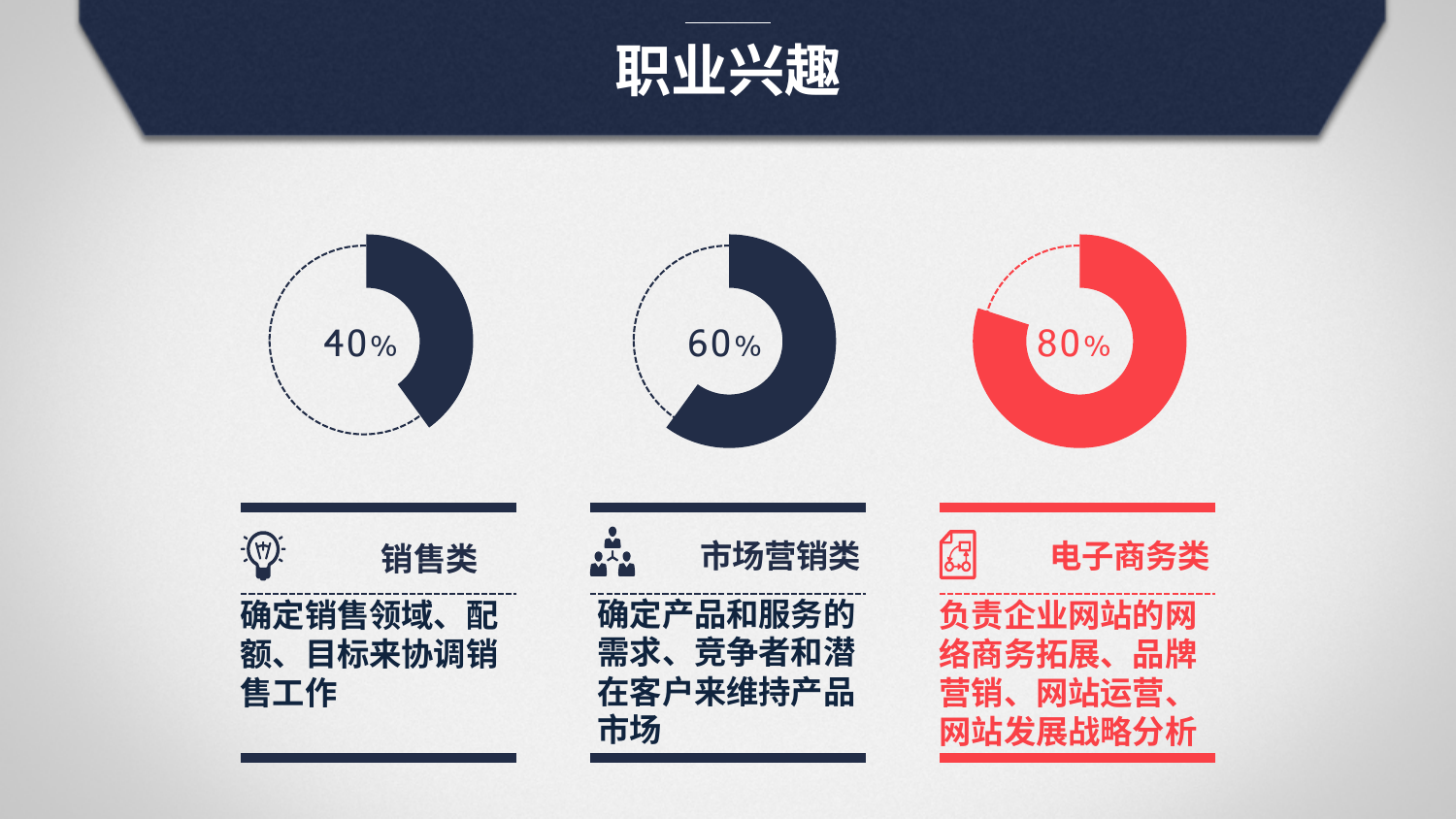

职业兴趣

### Chart

| Category | 판매 |
|---|---|
| value01 | 40.0 |
| value02 | 60.0 |

### Chart

| Category | 판매 |
|---|---|
| value01 | 60.0 |
| value02 | 40.0 |

### Chart

| Category | 판매 |
|---|---|
| value01 | 80.0 |
| value02 | 20.0 |

40%
60%
80%

销售类

市场营销类

电子商务类
确定产品和服务的需求、竞争者和潜在客户来维持产品市场
确定销售领域、配额、目标来协调销售工作
负责企业网站的网络商务拓展、品牌营销、网站运营、网站发展战略分析